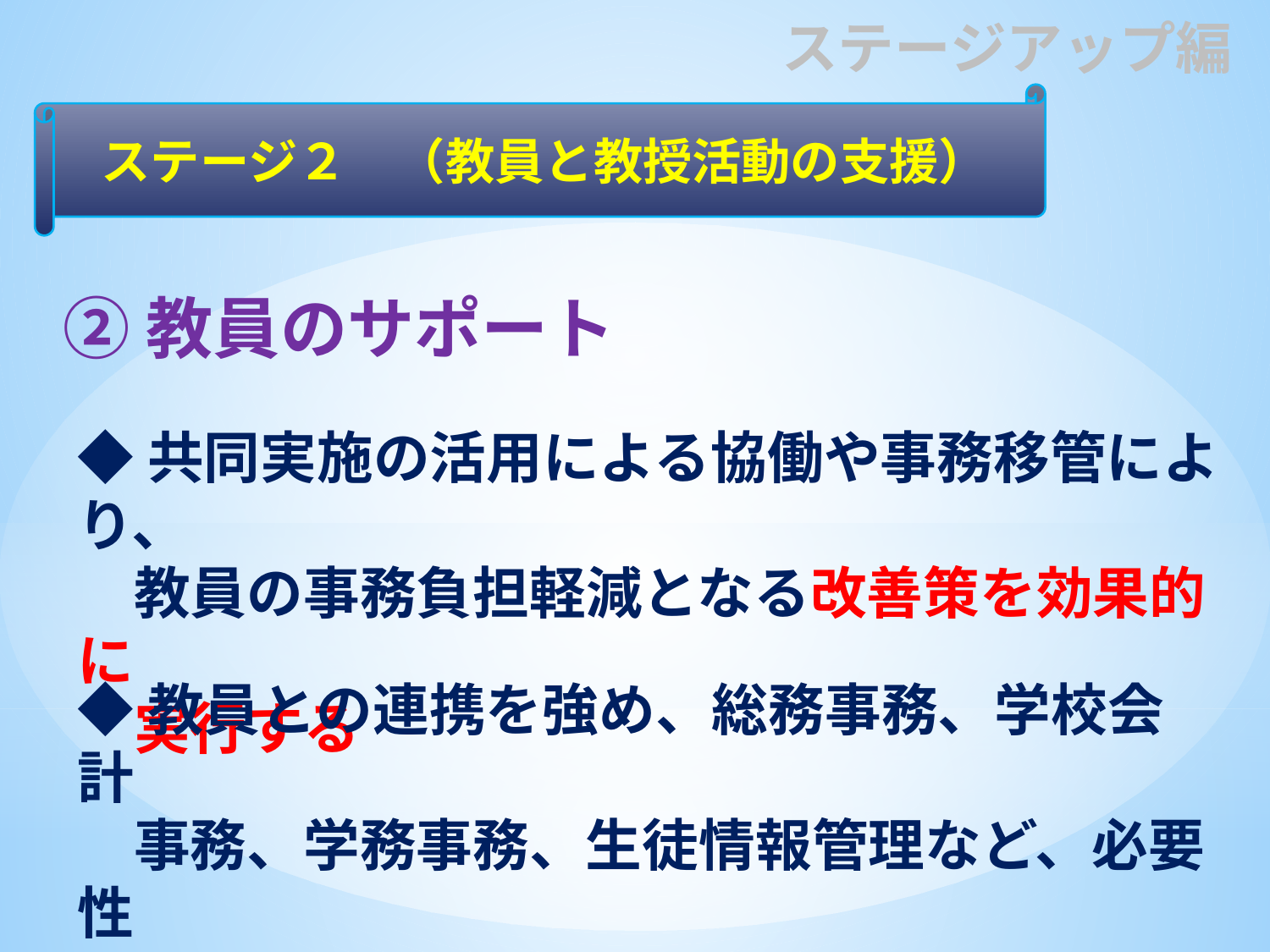

ステージアップ編
ステージ２　（教員と教授活動の支援）
②教員のサポート
◆共同実施の活用による協働や事務移管により、
　教員の事務負担軽減となる改善策を効果的に
　実行する
◆教員との連携を強め、総務事務、学校会計
　事務、学務事務、生徒情報管理など、必要性
　の高いものから取り組む